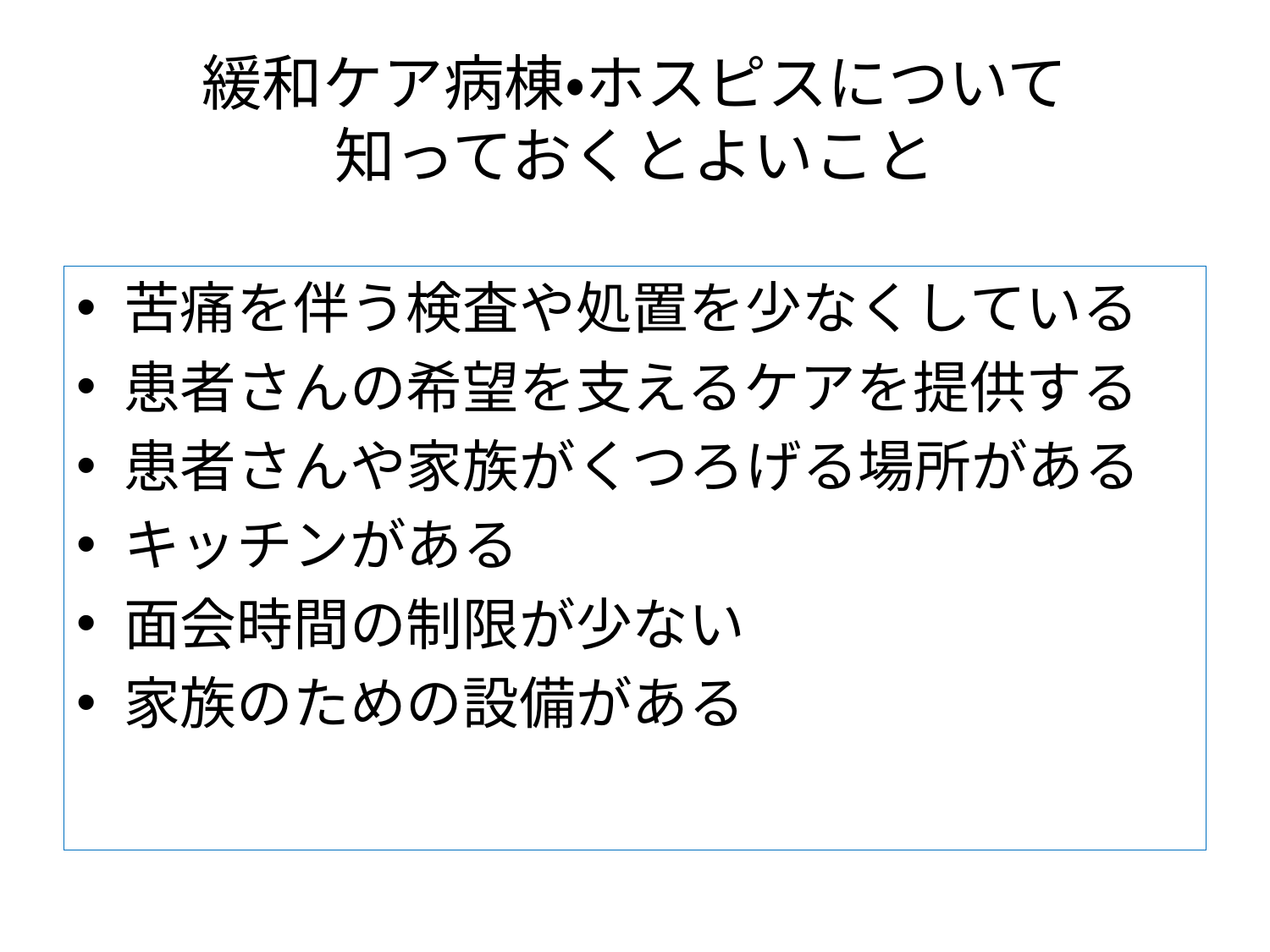

# 緩和ケア病棟・ホスピスについて 知っておくとよいこと
苦痛を伴う検査や処置を少なくしている
患者さんの希望を支えるケアを提供する
患者さんや家族がくつろげる場所がある
キッチンがある
面会時間の制限が少ない
家族のための設備がある